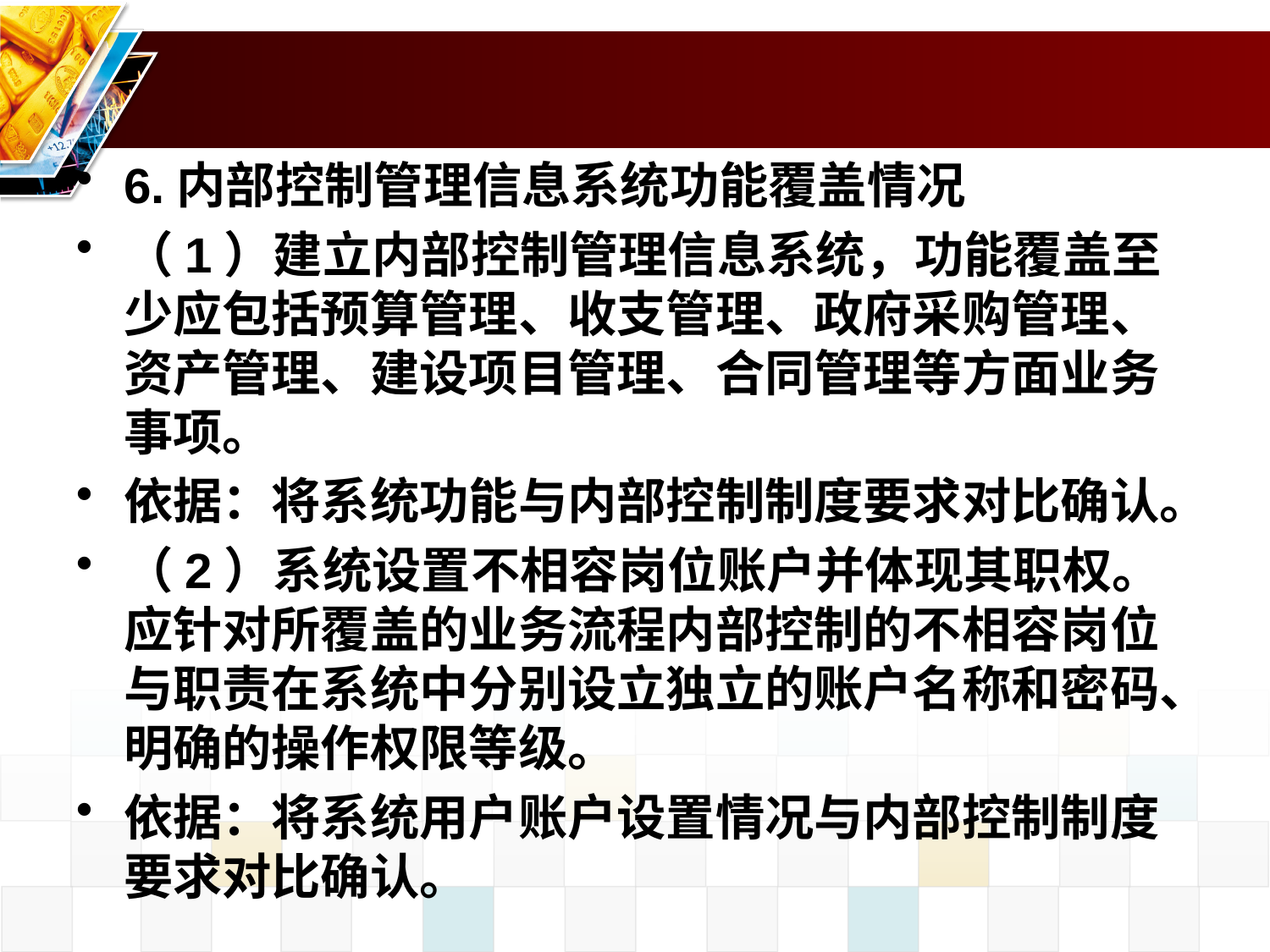

#
6.内部控制管理信息系统功能覆盖情况
（1）建立内部控制管理信息系统，功能覆盖至少应包括预算管理、收支管理、政府采购管理、资产管理、建设项目管理、合同管理等方面业务事项。
依据：将系统功能与内部控制制度要求对比确认。
（2）系统设置不相容岗位账户并体现其职权。应针对所覆盖的业务流程内部控制的不相容岗位与职责在系统中分别设立独立的账户名称和密码、明确的操作权限等级。
依据：将系统用户账户设置情况与内部控制制度要求对比确认。